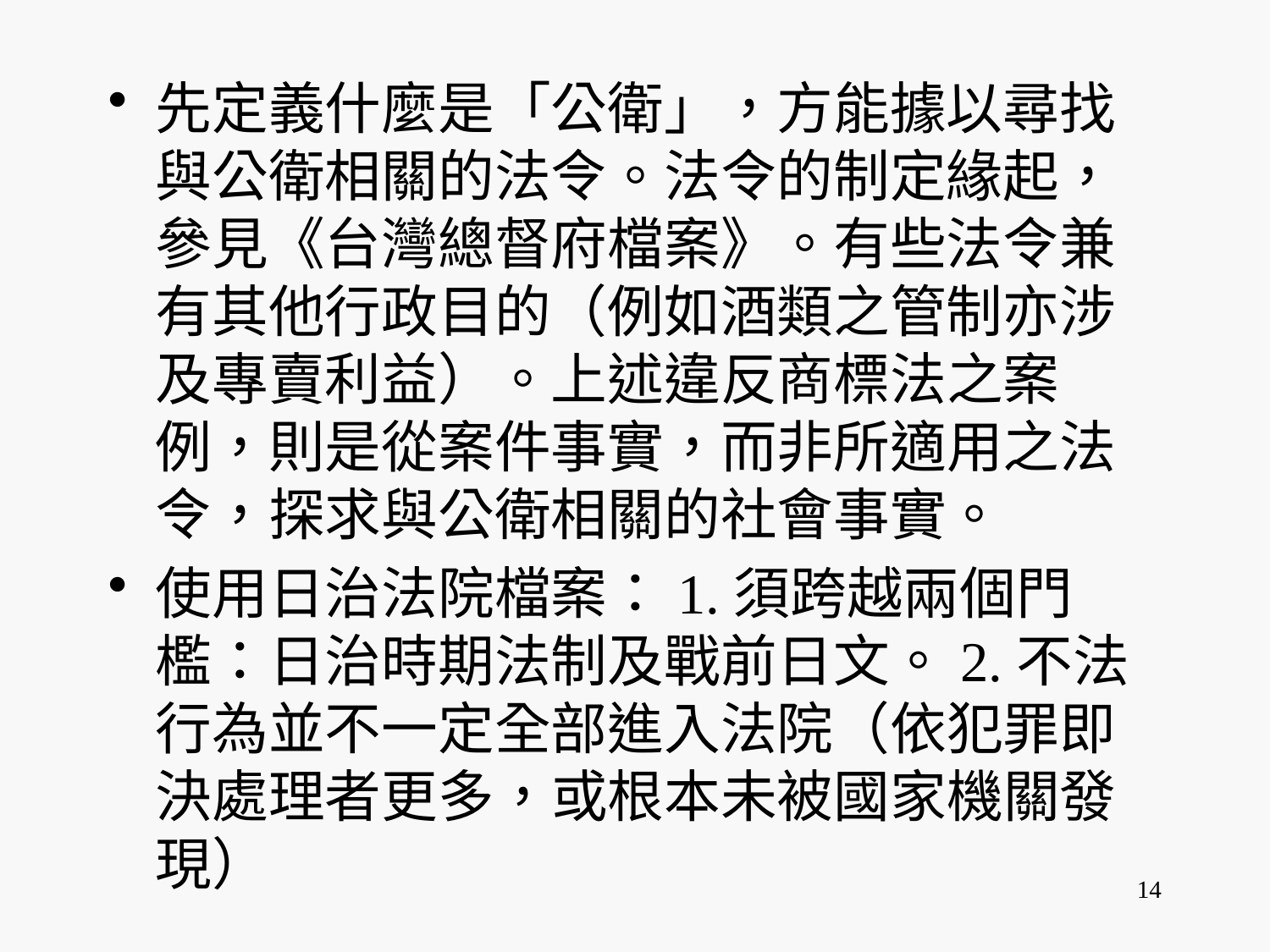

先定義什麼是「公衛」，方能據以尋找與公衛相關的法令。法令的制定緣起，參見《台灣總督府檔案》。有些法令兼有其他行政目的（例如酒類之管制亦涉及專賣利益）。上述違反商標法之案例，則是從案件事實，而非所適用之法令，探求與公衛相關的社會事實。
使用日治法院檔案：1.須跨越兩個門檻：日治時期法制及戰前日文。2.不法行為並不一定全部進入法院（依犯罪即決處理者更多，或根本未被國家機關發現）
#
14